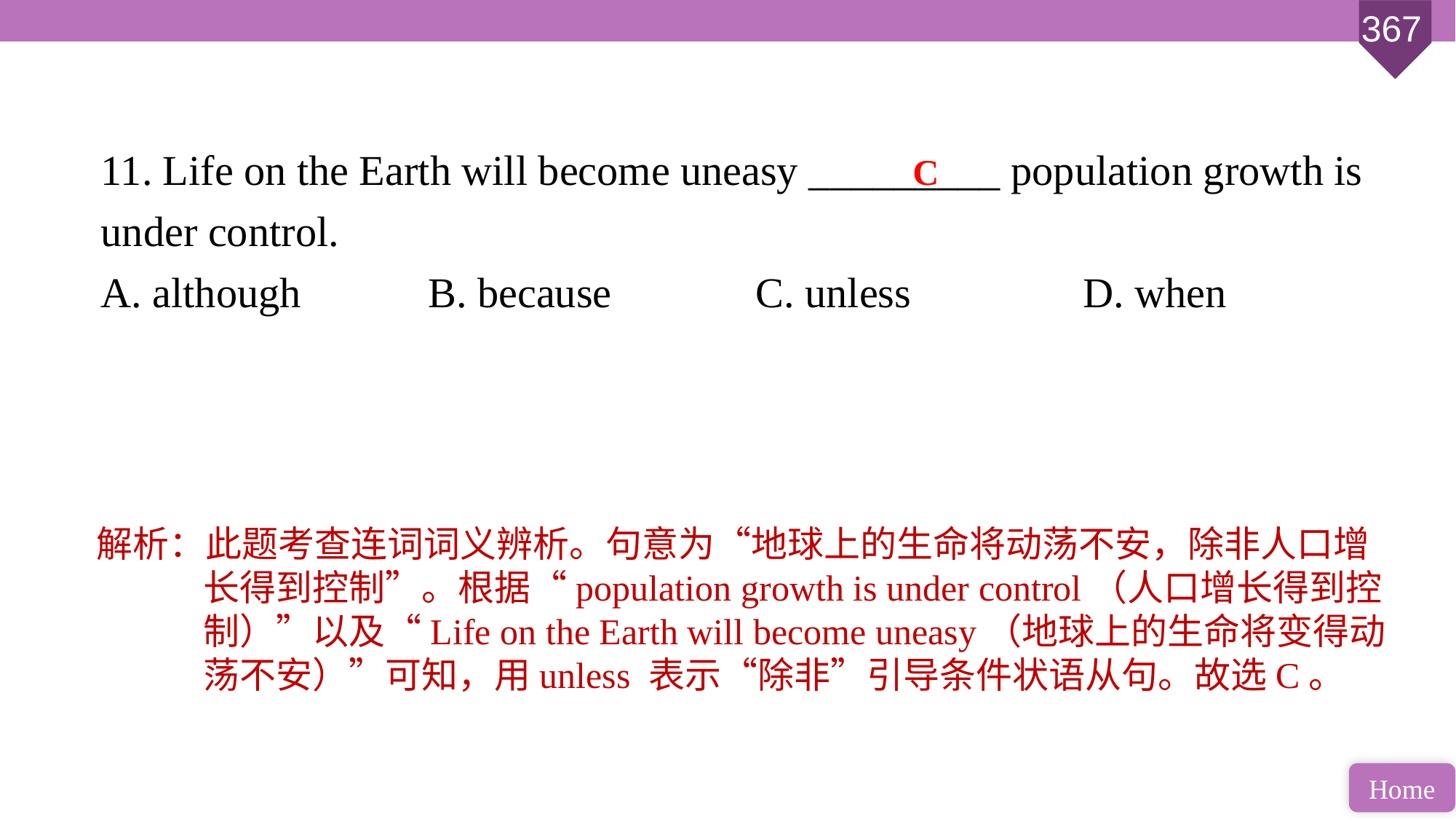

11. Life on the Earth will become uneasy _________ population growth is under control.
A. although 		B. because 		C. unless 		D. when
C
解析：此题考查连词词义辨析。句意为“地球上的生命将动荡不安，除非人口增长得到控制”。根据“population growth is under control（人口增长得到控制）”以及“Life on the Earth will become uneasy（地球上的生命将变得动荡不安）”可知，用unless 表示“除非”引导条件状语从句。故选C。